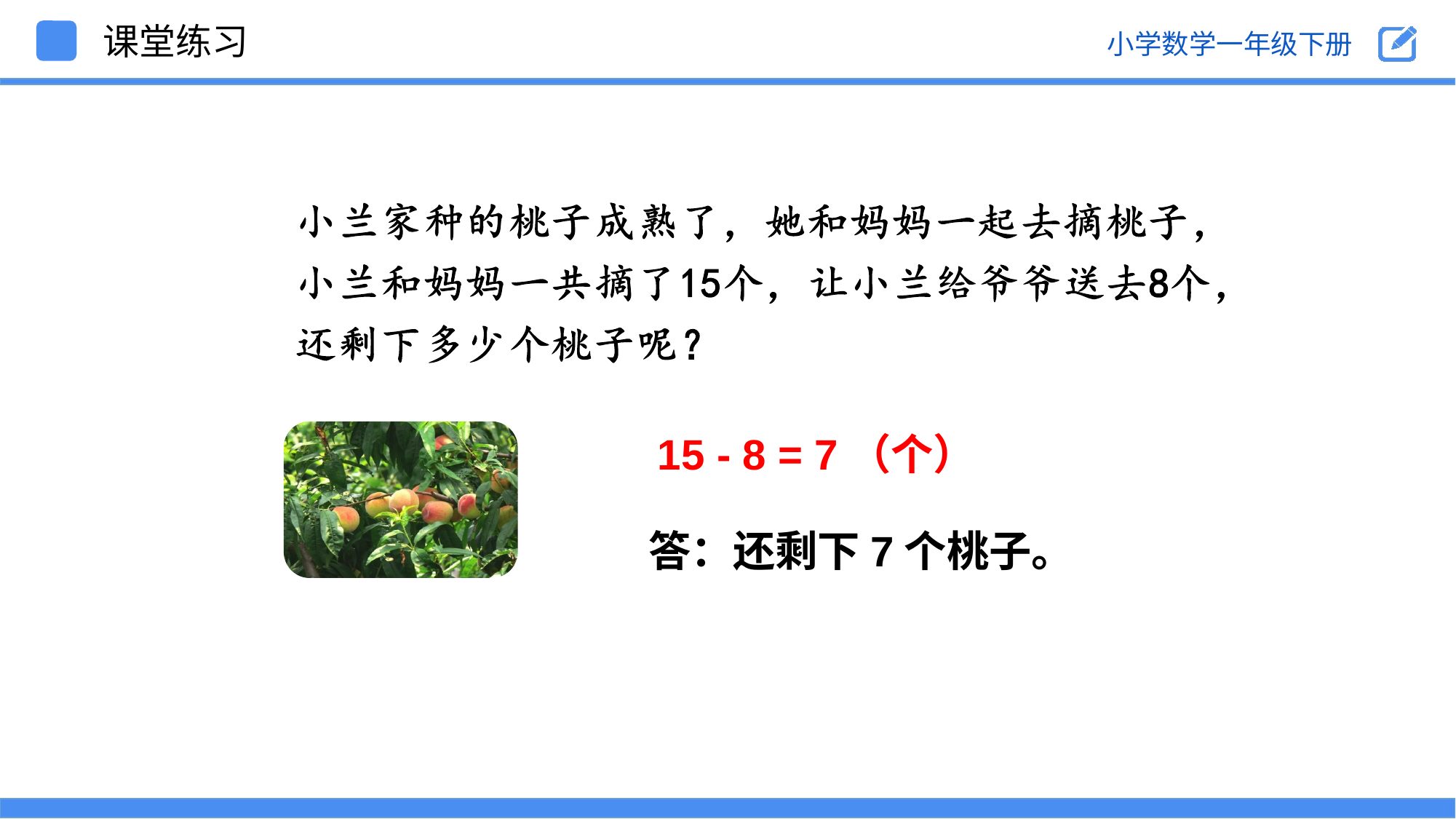

课堂练习

15 - 8 = 7（个）
答：还剩下7个桃子。